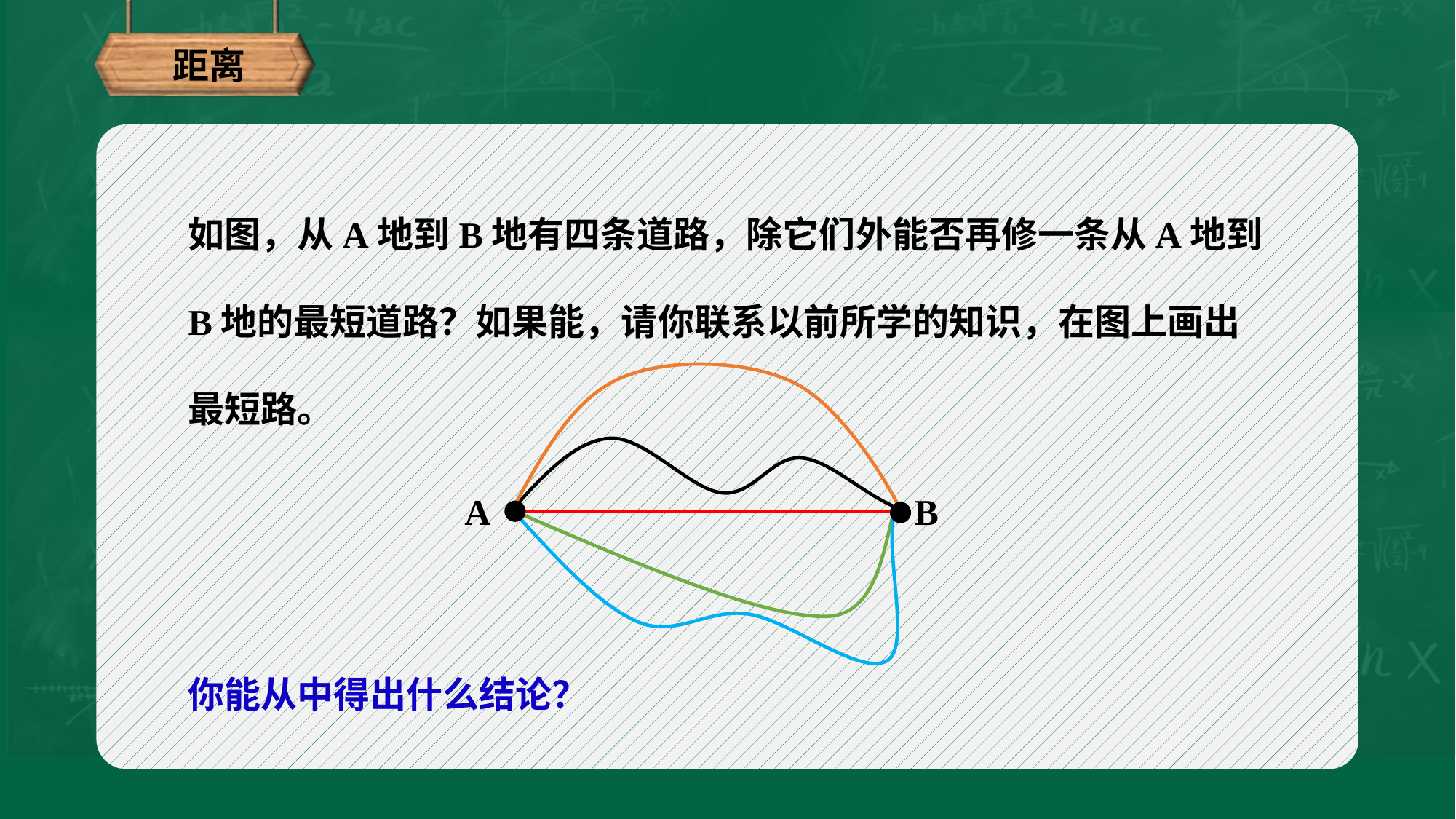

距离
如图，从A地到B地有四条道路，除它们外能否再修一条从A地到 B地的最短道路？如果能，请你联系以前所学的知识，在图上画出最短路。

A
B

你能从中得出什么结论？